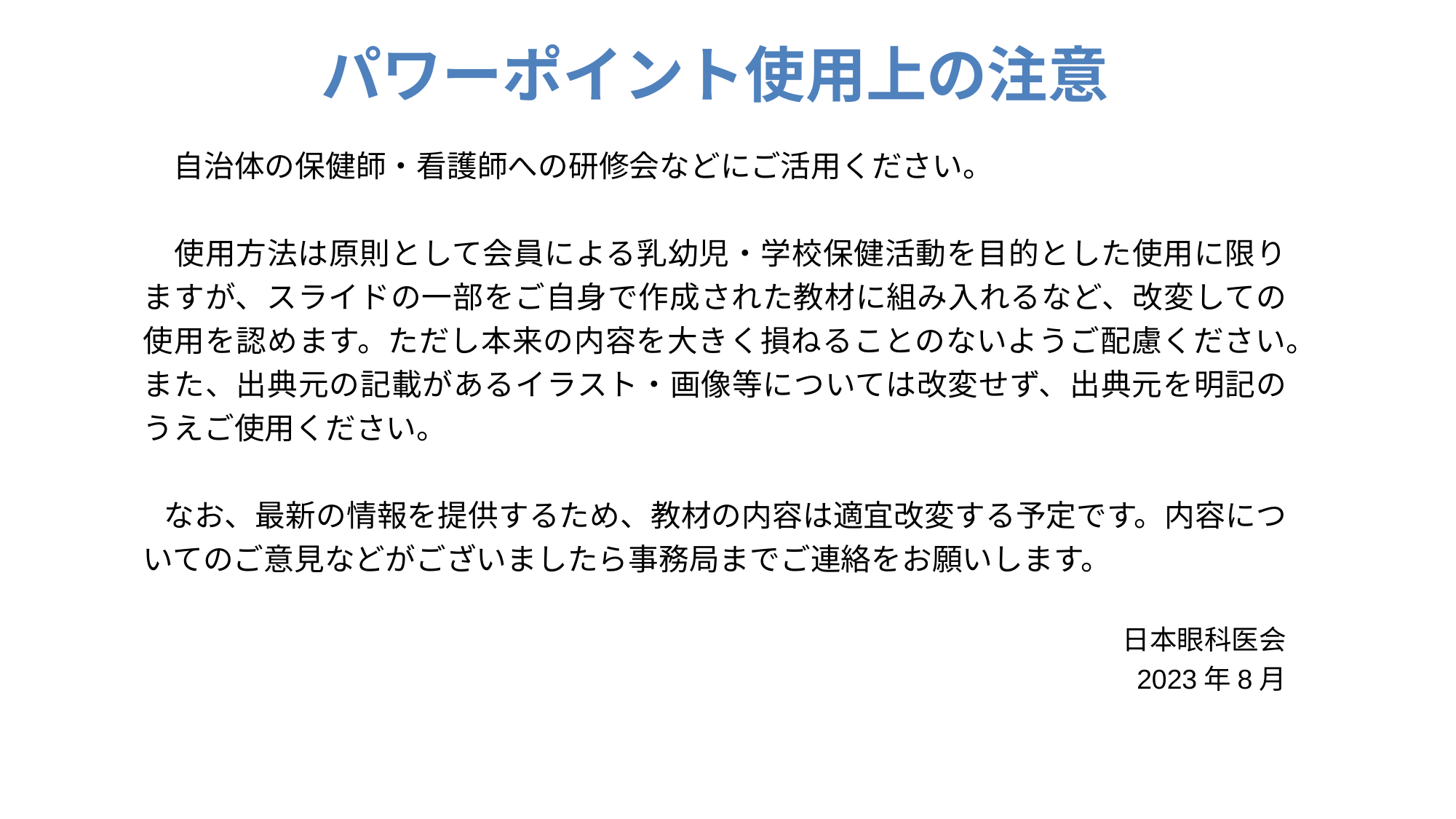

パワーポイント使用上の注意
　自治体の保健師・看護師への研修会などにご活用ください。

　使用方法は原則として会員による乳幼児・学校保健活動を目的とした使用に限りますが、スライドの一部をご自身で作成された教材に組み入れるなど、改変しての使用を認めます。ただし本来の内容を大きく損ねることのないようご配慮ください。また、出典元の記載があるイラスト・画像等については改変せず、出典元を明記のうえご使用ください。

  なお、最新の情報を提供するため、教材の内容は適宜改変する予定です。内容についてのご意見などがございましたら事務局までご連絡をお願いします。

日本眼科医会
2023年8月